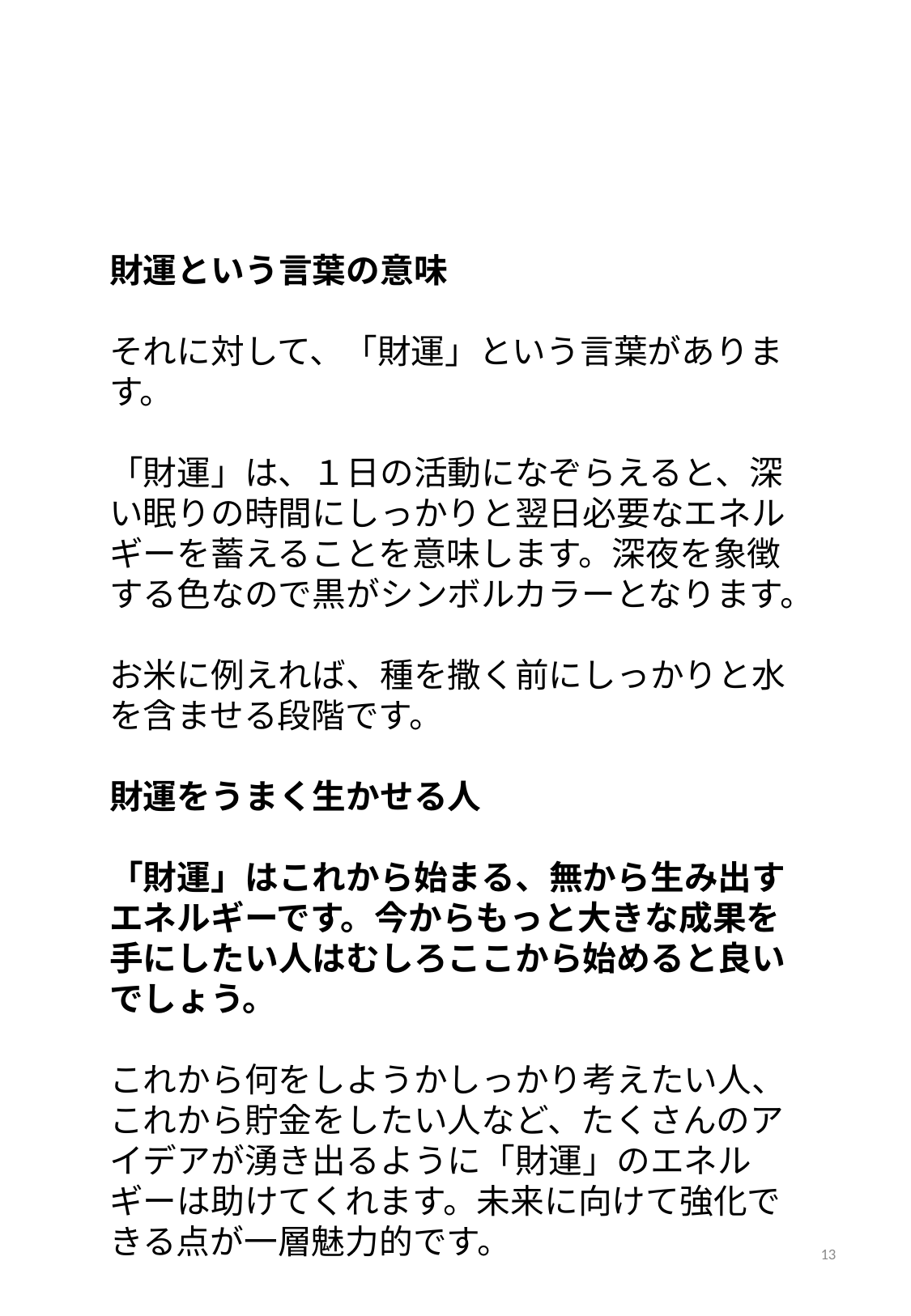

財運という言葉の意味

それに対して、「財運」という言葉があります。

「財運」は、１日の活動になぞらえると、深い眠りの時間にしっかりと翌日必要なエネルギーを蓄えることを意味します。深夜を象徴する色なので黒がシンボルカラーとなります。

お米に例えれば、種を撒く前にしっかりと水を含ませる段階です。

財運をうまく生かせる人

「財運」はこれから始まる、無から生み出すエネルギーです。今からもっと大きな成果を手にしたい人はむしろここから始めると良いでしょう。

これから何をしようかしっかり考えたい人、これから貯金をしたい人など、たくさんのアイデアが湧き出るように「財運」のエネルギーは助けてくれます。未来に向けて強化できる点が一層魅力的です。
13